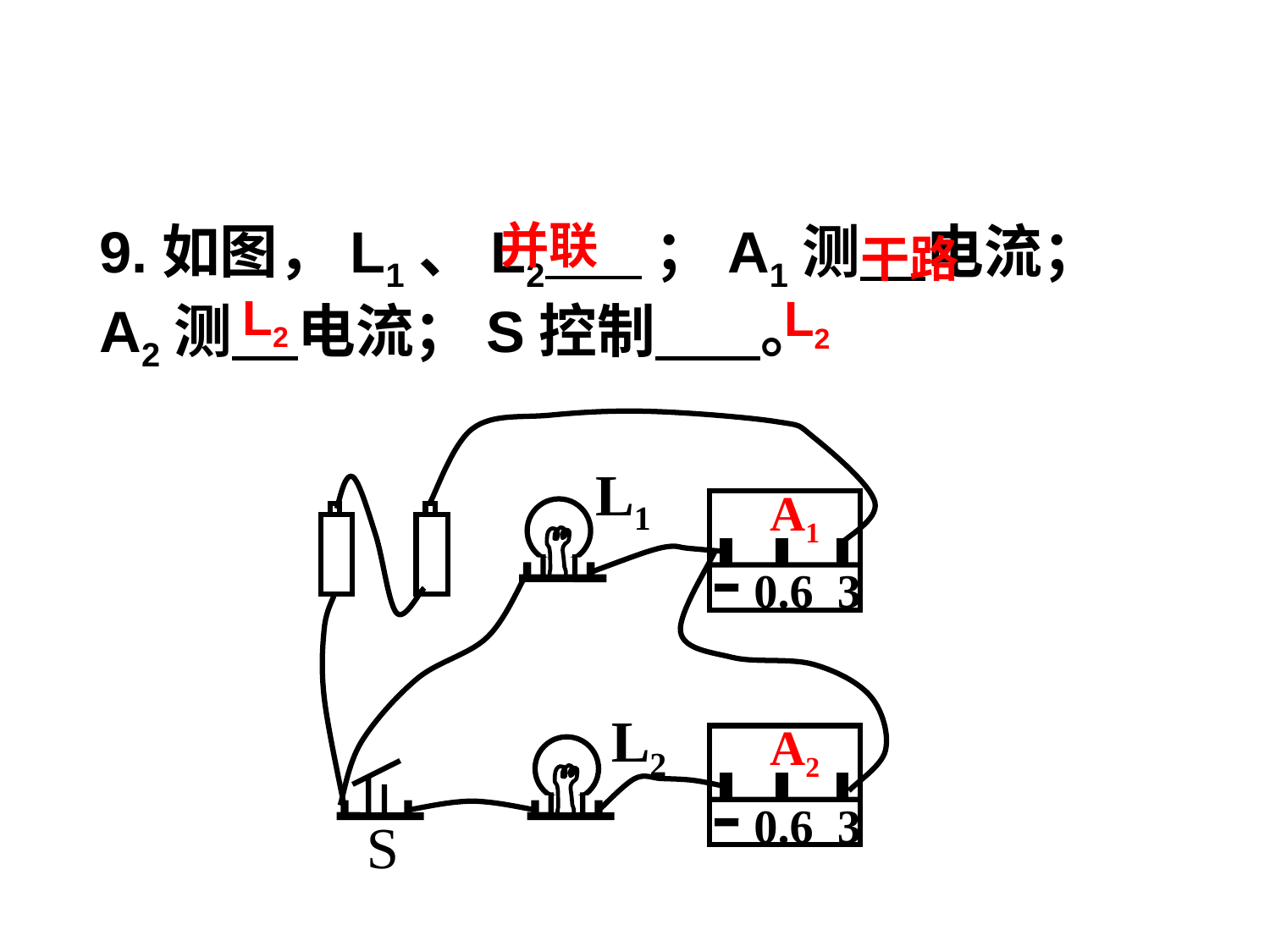

9.如图，L1、L2      ；A1测     电流；A2测     电流；S控制        。
并联
干路
L2
L2

L1

A1

0.6  3

L2
A2

0.6  3

S